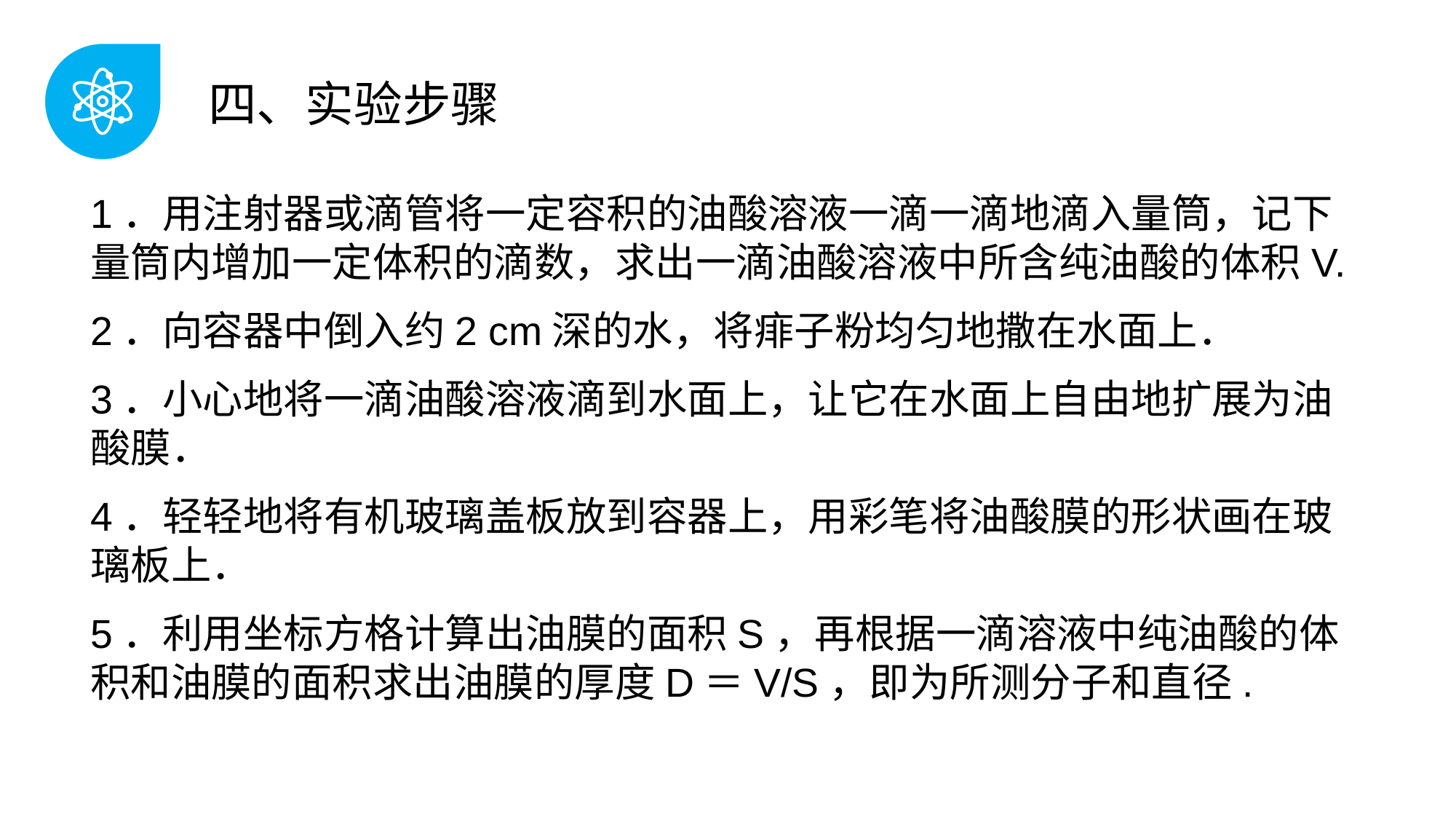

四、实验步骤
1．用注射器或滴管将一定容积的油酸溶液一滴一滴地滴入量筒，记下量筒内增加一定体积的滴数，求出一滴油酸溶液中所含纯油酸的体积V.
2．向容器中倒入约2 cm深的水，将痱子粉均匀地撒在水面上．
3．小心地将一滴油酸溶液滴到水面上，让它在水面上自由地扩展为油酸膜．
4．轻轻地将有机玻璃盖板放到容器上，用彩笔将油酸膜的形状画在玻璃板上．
5．利用坐标方格计算出油膜的面积S，再根据一滴溶液中纯油酸的体积和油膜的面积求出油膜的厚度D＝V/S，即为所测分子和直径.